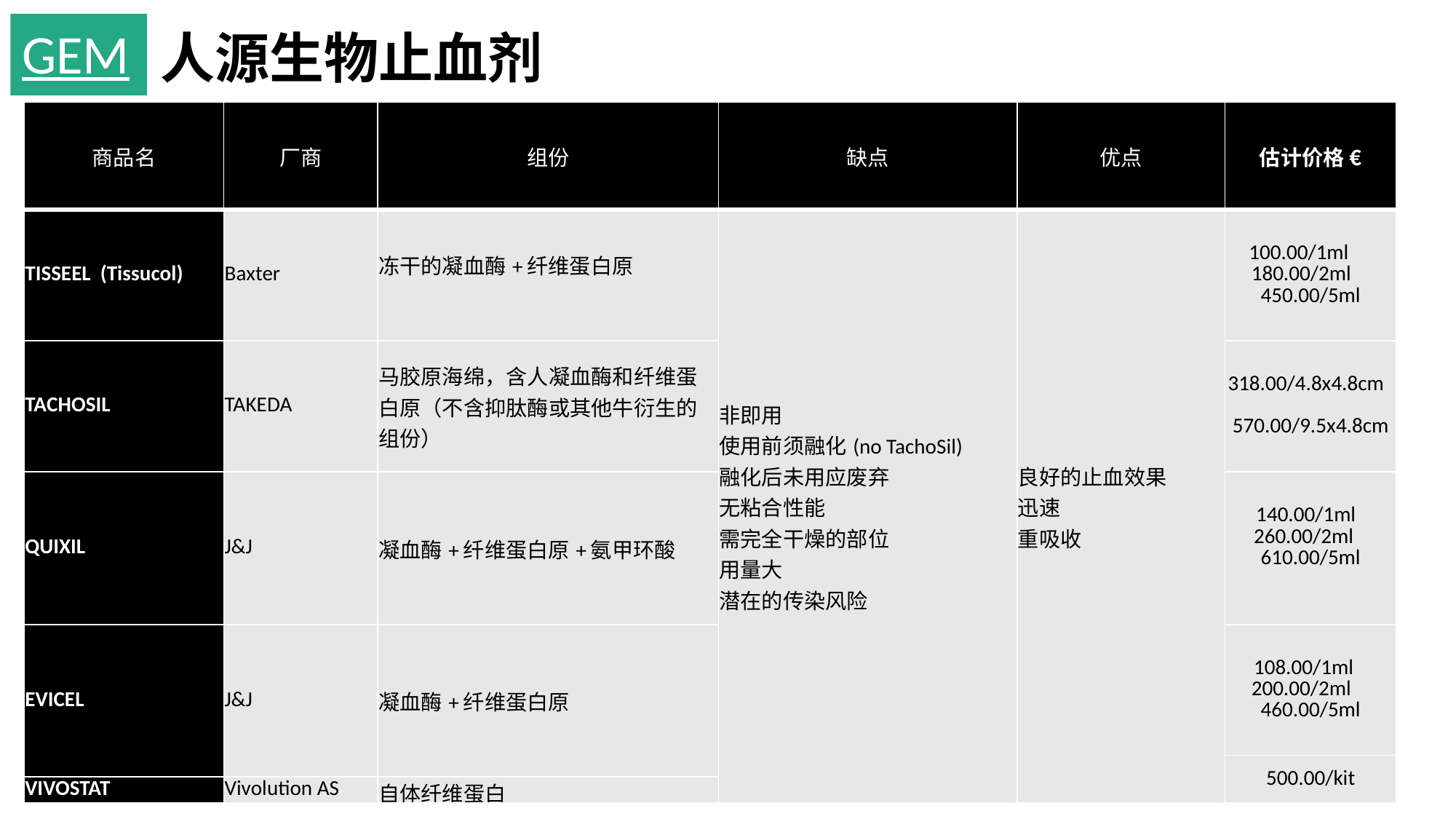

GEM
人源生物止血剂
| 商品名 | 厂商 | 组份 | 缺点 | 优点 | 估计价格 € |
| --- | --- | --- | --- | --- | --- |
| TISSEEL (Tissucol) | Baxter | 冻干的凝血酶+纤维蛋白原 | 非即用 使用前须融化(no TachoSil) 融化后未用应废弃 无粘合性能 需完全干燥的部位 用量大 潜在的传染风险 | 良好的止血效果 迅速 重吸收 | 100.00/1ml 180.00/2ml 450.00/5ml |
| TACHOSIL | TAKEDA | 马胶原海绵，含人凝血酶和纤维蛋白原（不含抑肽酶或其他牛衍生的组份） |  |  | 318.00/4.8x4.8cm 570.00/9.5x4.8cm |
| QUIXIL | J&J | 凝血酶+纤维蛋白原+氨甲环酸 |  |  | 140.00/1ml 260.00/2ml 610.00/5ml |
| EVICEL | J&J | 凝血酶+纤维蛋白原 |  |  | 108.00/1ml 200.00/2ml 460.00/5ml |
|  |  |  |  |  | 500.00/kit |
| VIVOSTAT | Vivolution AS | 自体纤维蛋白 |  |  |  |